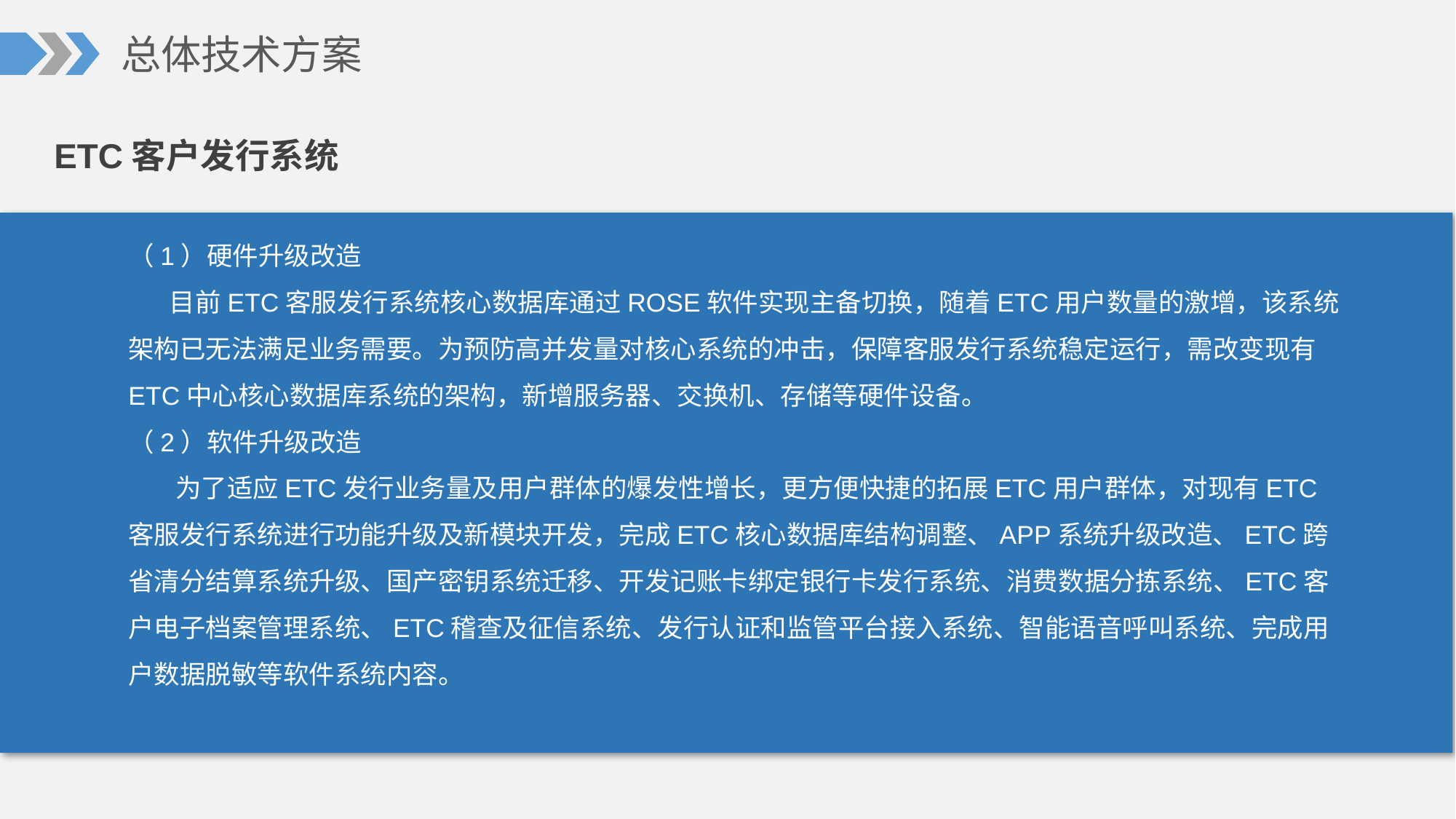

总体技术方案

ETC客户发行系统

（1）硬件升级改造
      目前ETC客服发行系统核心数据库通过ROSE软件实现主备切换，随着ETC用户数量的激增，该系统架构已无法满足业务需要。为预防高并发量对核心系统的冲击，保障客服发行系统稳定运行，需改变现有ETC中心核心数据库系统的架构，新增服务器、交换机、存储等硬件设备。
（2）软件升级改造
       为了适应ETC发行业务量及用户群体的爆发性增长，更方便快捷的拓展ETC用户群体，对现有ETC客服发行系统进行功能升级及新模块开发，完成ETC核心数据库结构调整、APP系统升级改造、ETC跨省清分结算系统升级、国产密钥系统迁移、开发记账卡绑定银行卡发行系统、消费数据分拣系统、ETC客户电子档案管理系统、ETC稽查及征信系统、发行认证和监管平台接入系统、智能语音呼叫系统、完成用户数据脱敏等软件系统内容。